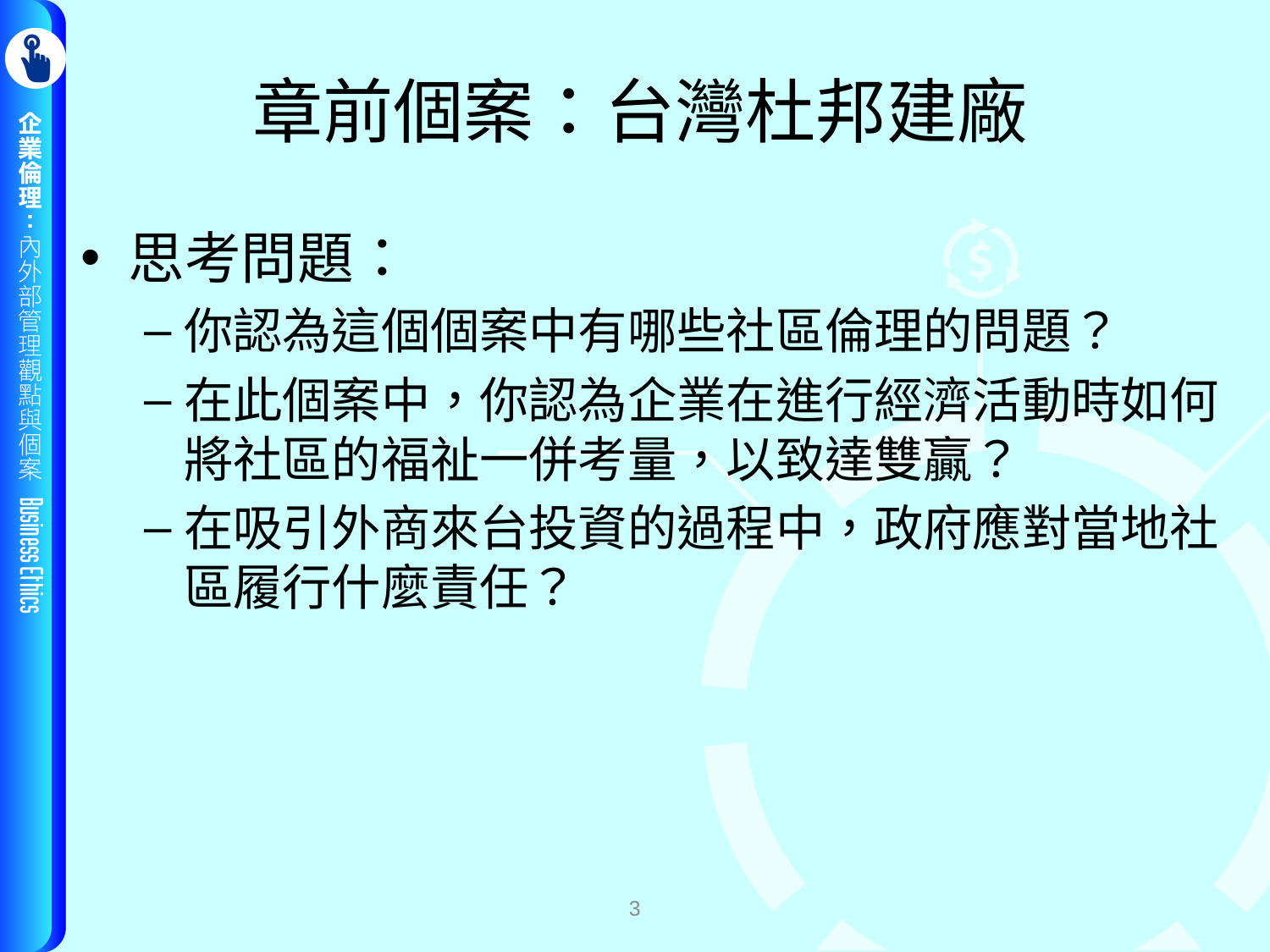

# 章前個案：台灣杜邦建廠
思考問題：
你認為這個個案中有哪些社區倫理的問題？
在此個案中，你認為企業在進行經濟活動時如何將社區的福祉一併考量，以致達雙贏？
在吸引外商來台投資的過程中，政府應對當地社區履行什麼責任？
3